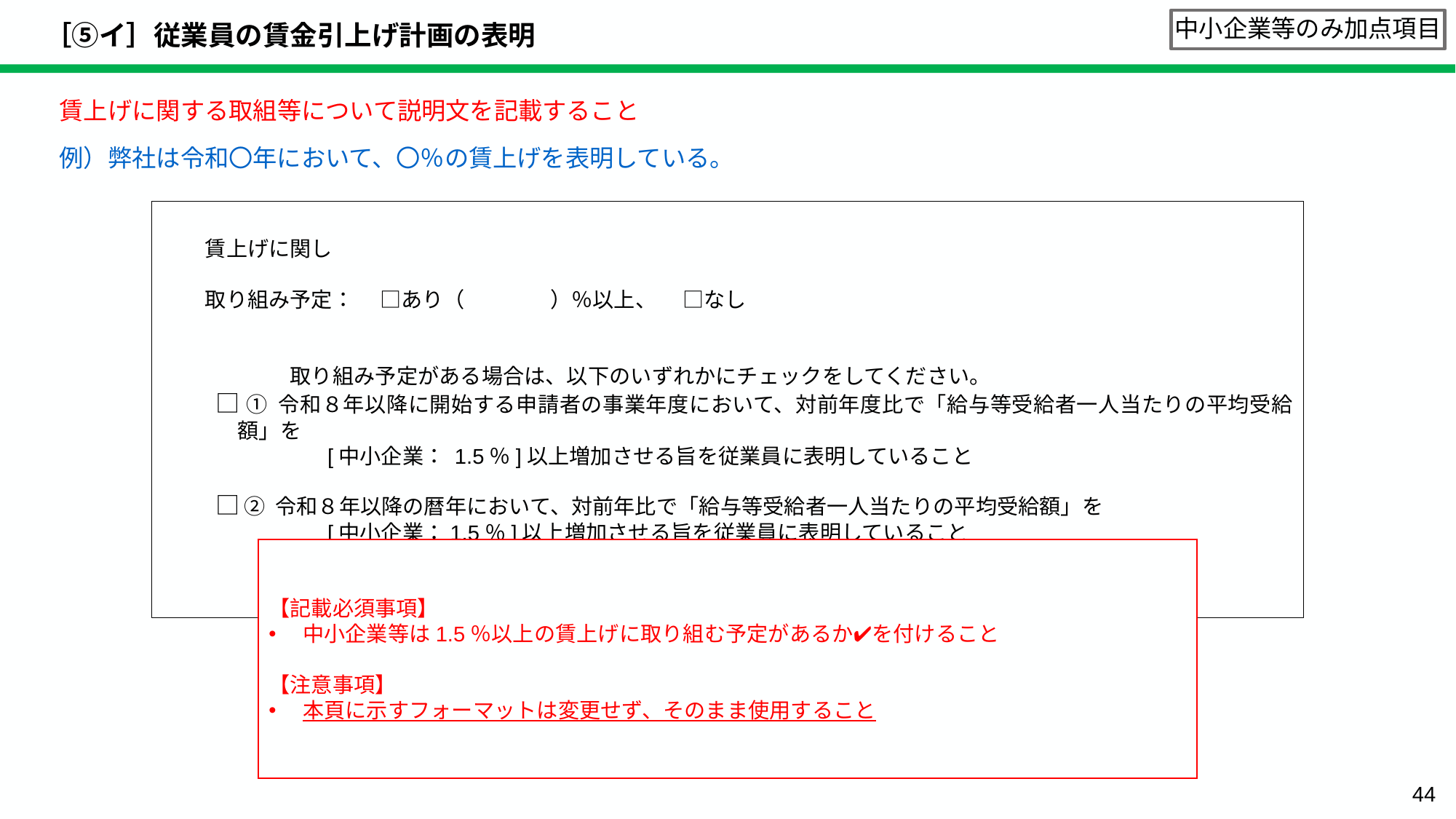

# ［⑤イ］従業員の賃金引上げ計画の表明
中小企業等のみ加点項目
賃上げに関する取組等について説明文を記載すること
例）弊社は令和〇年において、〇％の賃上げを表明している。

　　賃上げに関し

　　取り組み予定：　 □あり（　　　　）％以上、　 □なし

　　　　　　取り組み予定がある場合は、以下のいずれかにチェックをしてください。
□ ① 令和８年以降に開始する申請者の事業年度において、対前年度比で「給与等受給者一人当たりの平均受給額」を
　　　　　[中小企業： 1.5％]以上増加させる旨を従業員に表明していること

□ ② 令和８年以降の暦年において、対前年比で「給与等受給者一人当たりの平均受給額」を
　　　　　[中小企業：1.5％]以上増加させる旨を従業員に表明していること

【記載必須事項】
中小企業等は1.5％以上の賃上げに取り組む予定があるか✔を付けること

【注意事項】
本頁に示すフォーマットは変更せず、そのまま使用すること
44